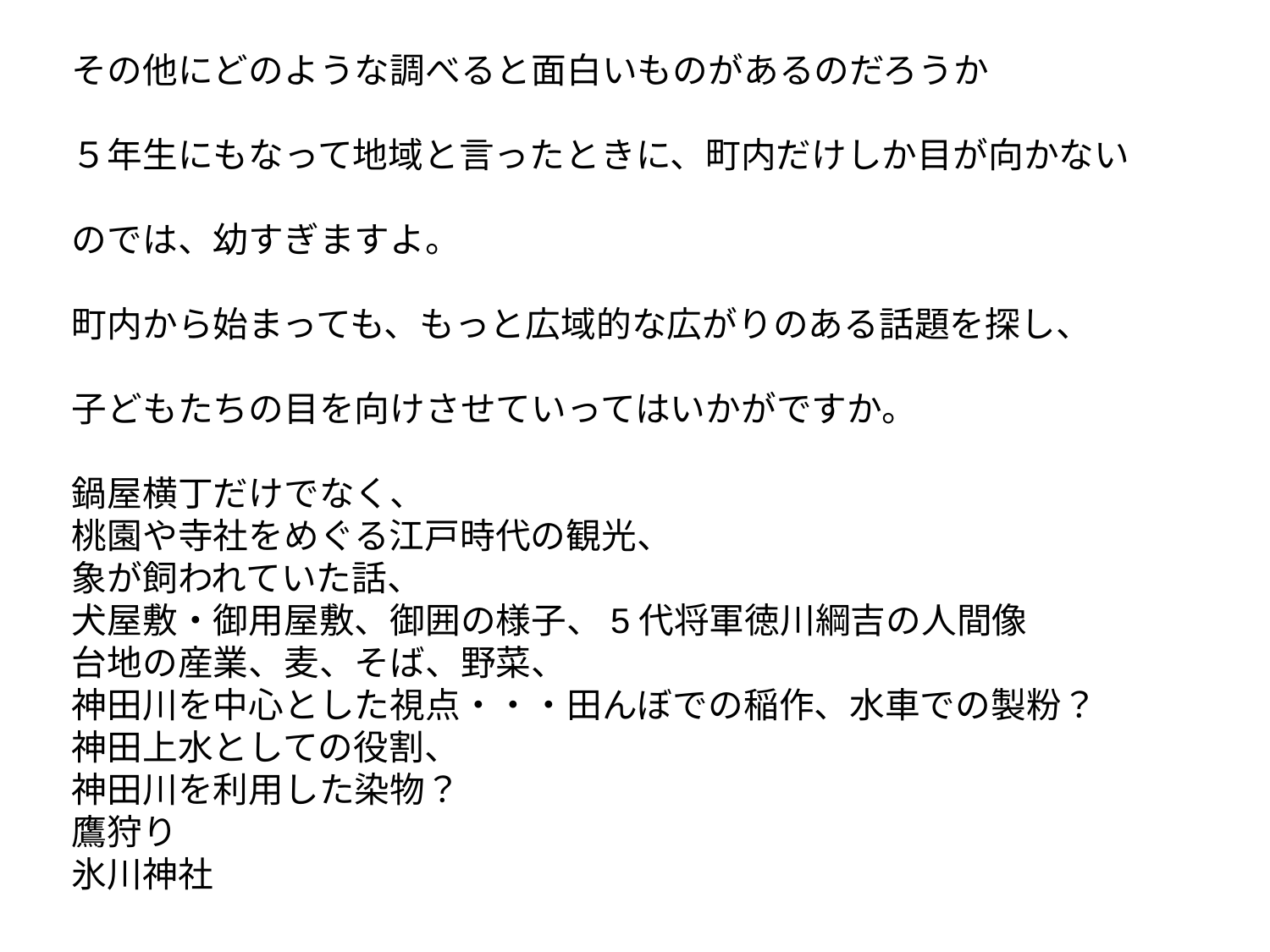

その他にどのような調べると面白いものがあるのだろうか

５年生にもなって地域と言ったときに、町内だけしか目が向かない

のでは、幼すぎますよ。

町内から始まっても、もっと広域的な広がりのある話題を探し、

子どもたちの目を向けさせていってはいかがですか。

鍋屋横丁だけでなく、
桃園や寺社をめぐる江戸時代の観光、
象が飼われていた話、
犬屋敷・御用屋敷、御囲の様子、5代将軍徳川綱吉の人間像
台地の産業、麦、そば、野菜、
神田川を中心とした視点・・・田んぼでの稲作、水車での製粉？
神田上水としての役割、
神田川を利用した染物？
鷹狩り
氷川神社